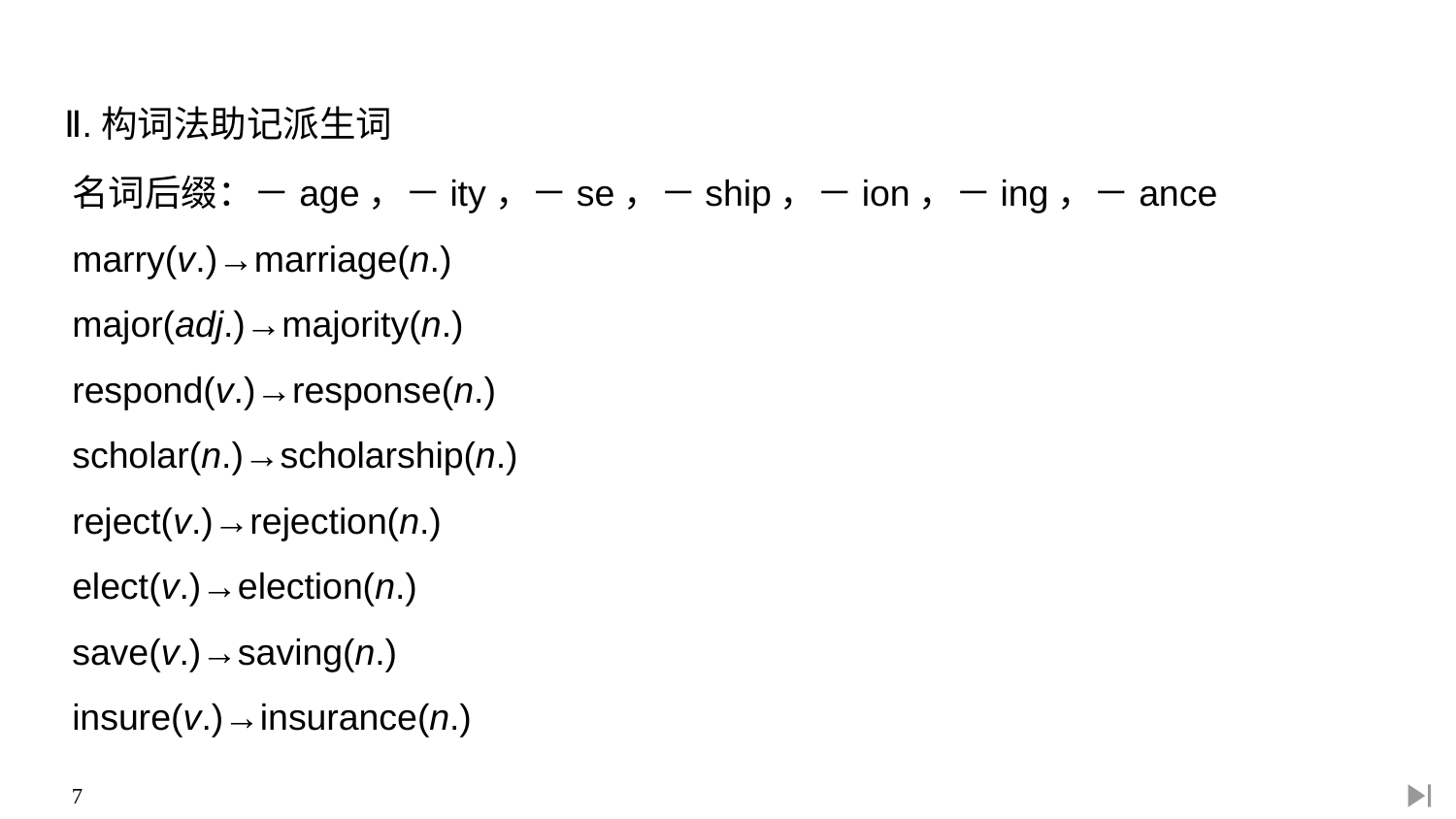

Ⅱ.构词法助记派生词
名词后缀：－age，－ity，－se，－ship，－ion，－ing，－ance
marry(v.)→marriage(n.)
major(adj.)→majority(n.)
respond(v.)→response(n.)
scholar(n.)→scholarship(n.)
reject(v.)→rejection(n.)
elect(v.)→election(n.)
save(v.)→saving(n.)
insure(v.)→insurance(n.)